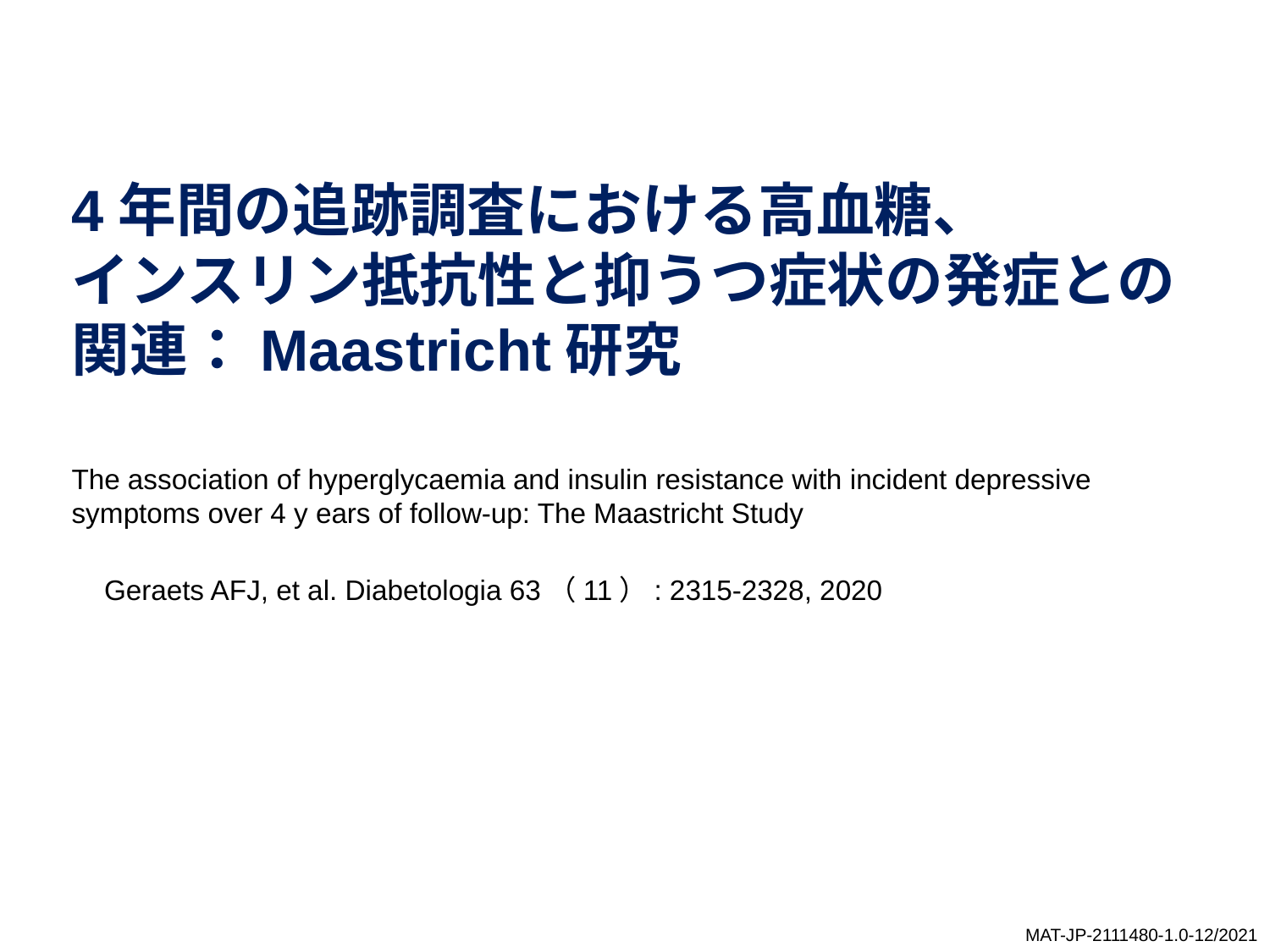

4年間の追跡調査における高血糖、
インスリン抵抗性と抑うつ症状の発症との関連：Maastricht研究
The association of hyperglycaemia and insulin resistance with incident depressive symptoms over 4 y ears of follow-up: The Maastricht Study
Geraets AFJ, et al. Diabetologia 63（11）: 2315-2328, 2020
MAT-JP-2111480-1.0-12/2021